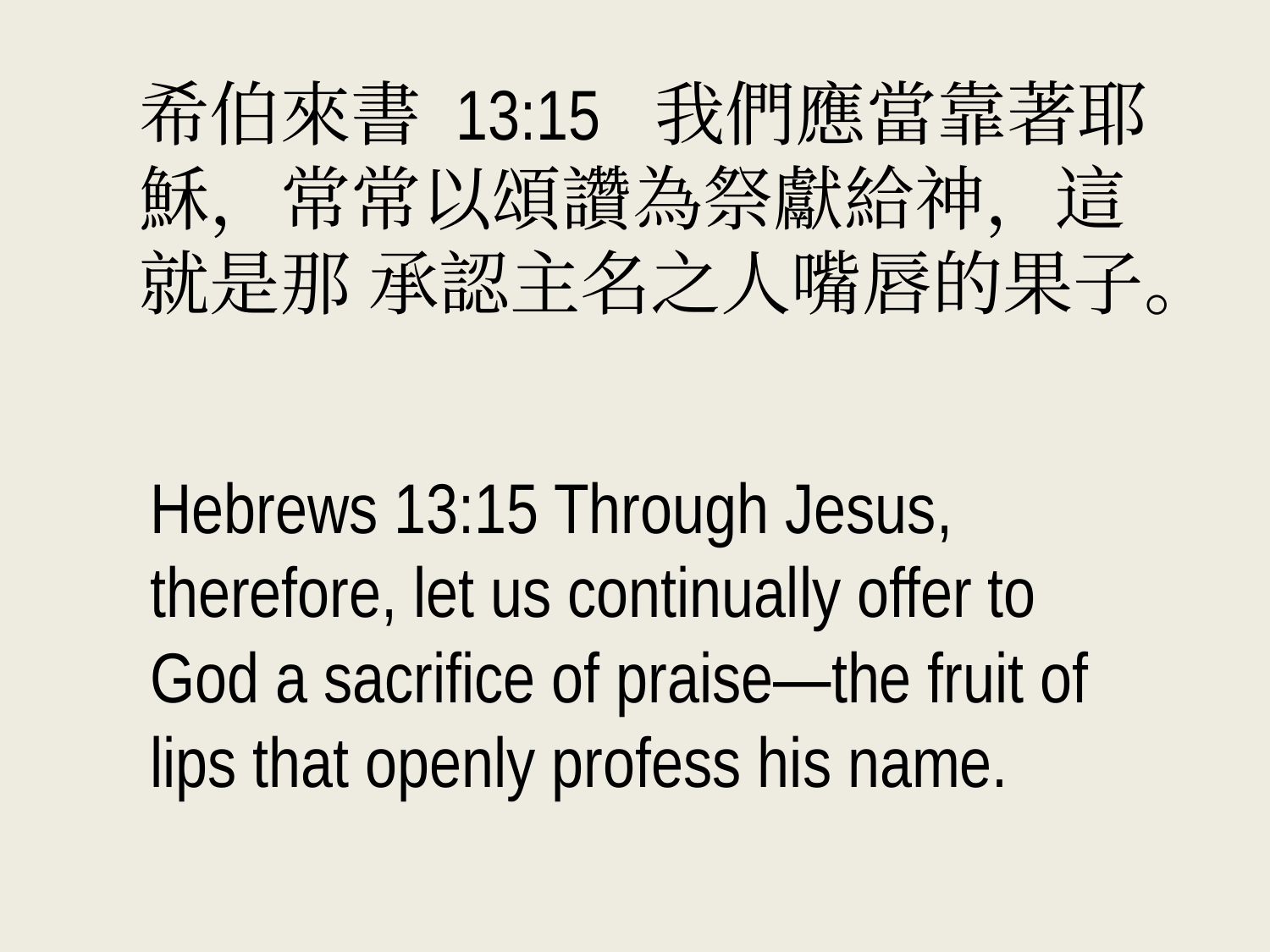

希伯來書 13:15  我們應當靠著耶穌，常常以頌讚為祭獻給神，這就是那 承認主名之人嘴唇的果子。

Hebrews 13:15 Through Jesus, therefore, let us continually offer to God a sacrifice of praise—the fruit of lips that openly profess his name.